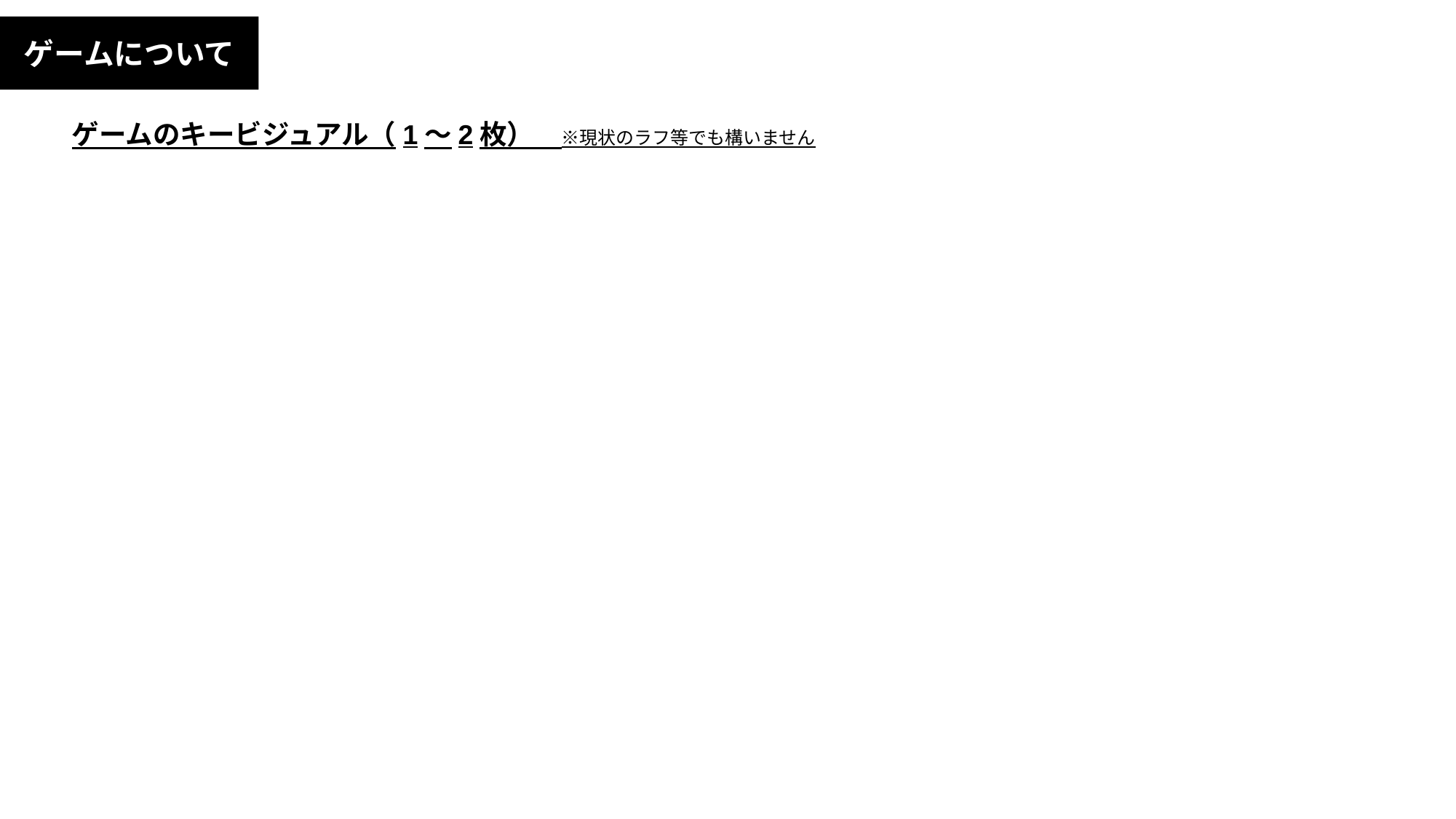

ゲームについて
ゲームのキービジュアル（1～2枚）　※現状のラフ等でも構いません